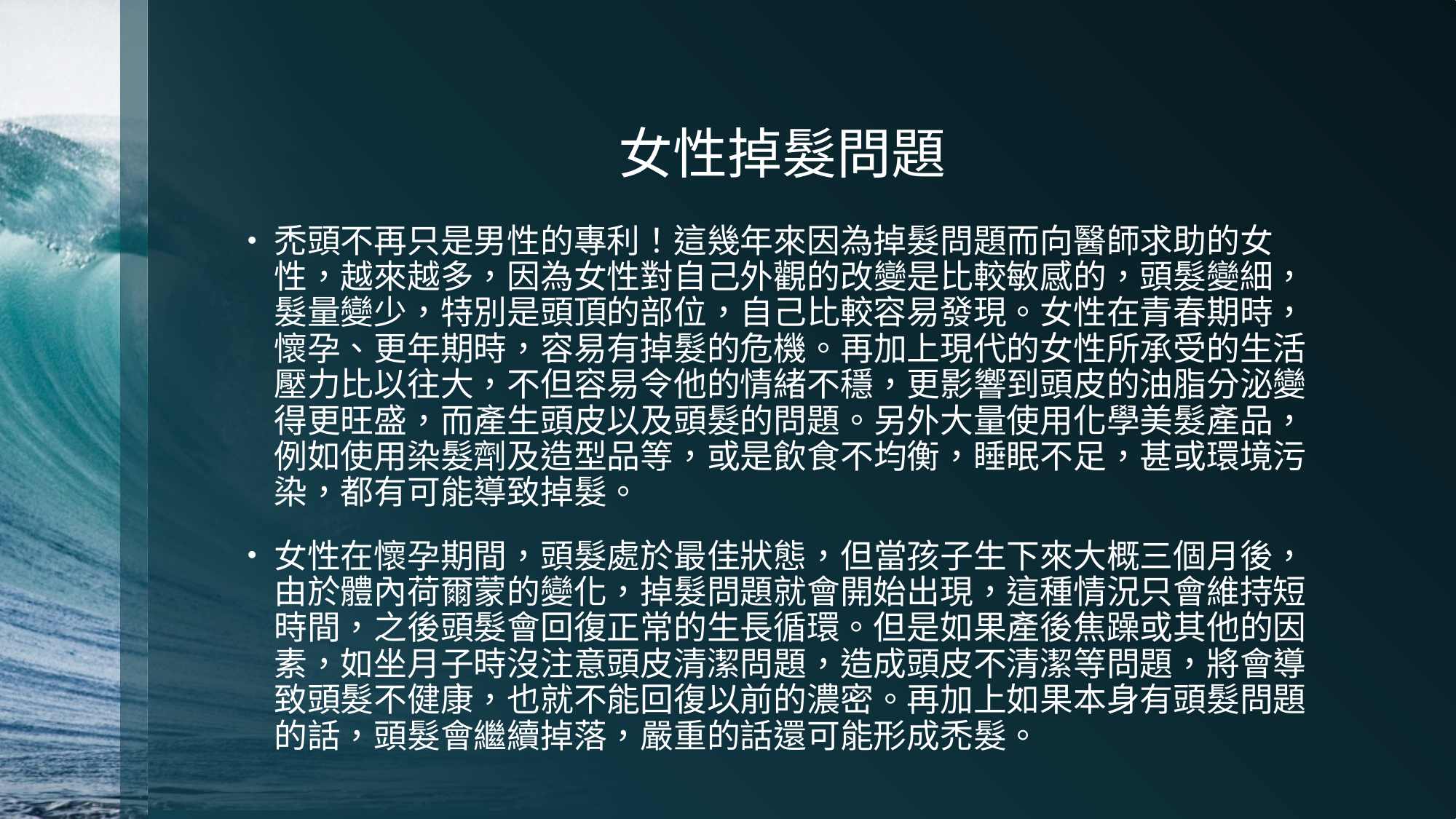

# 女性掉髮問題
禿頭不再只是男性的專利！這幾年來因為掉髮問題而向醫師求助的女性，越來越多，因為女性對自己外觀的改變是比較敏感的，頭髮變細，髮量變少，特別是頭頂的部位，自己比較容易發現。女性在青春期時，懷孕、更年期時，容易有掉髮的危機。再加上現代的女性所承受的生活壓力比以往大，不但容易令他的情緒不穩，更影響到頭皮的油脂分泌變得更旺盛，而產生頭皮以及頭髮的問題。另外大量使用化學美髮產品，例如使用染髮劑及造型品等，或是飲食不均衡，睡眠不足，甚或環境污染，都有可能導致掉髮。
女性在懷孕期間，頭髮處於最佳狀態，但當孩子生下來大概三個月後，由於體內荷爾蒙的變化，掉髮問題就會開始出現，這種情況只會維持短時間，之後頭髮會回復正常的生長循環。但是如果產後焦躁或其他的因素，如坐月子時沒注意頭皮清潔問題，造成頭皮不清潔等問題，將會導致頭髮不健康，也就不能回復以前的濃密。再加上如果本身有頭髮問題的話，頭髮會繼續掉落，嚴重的話還可能形成禿髮。